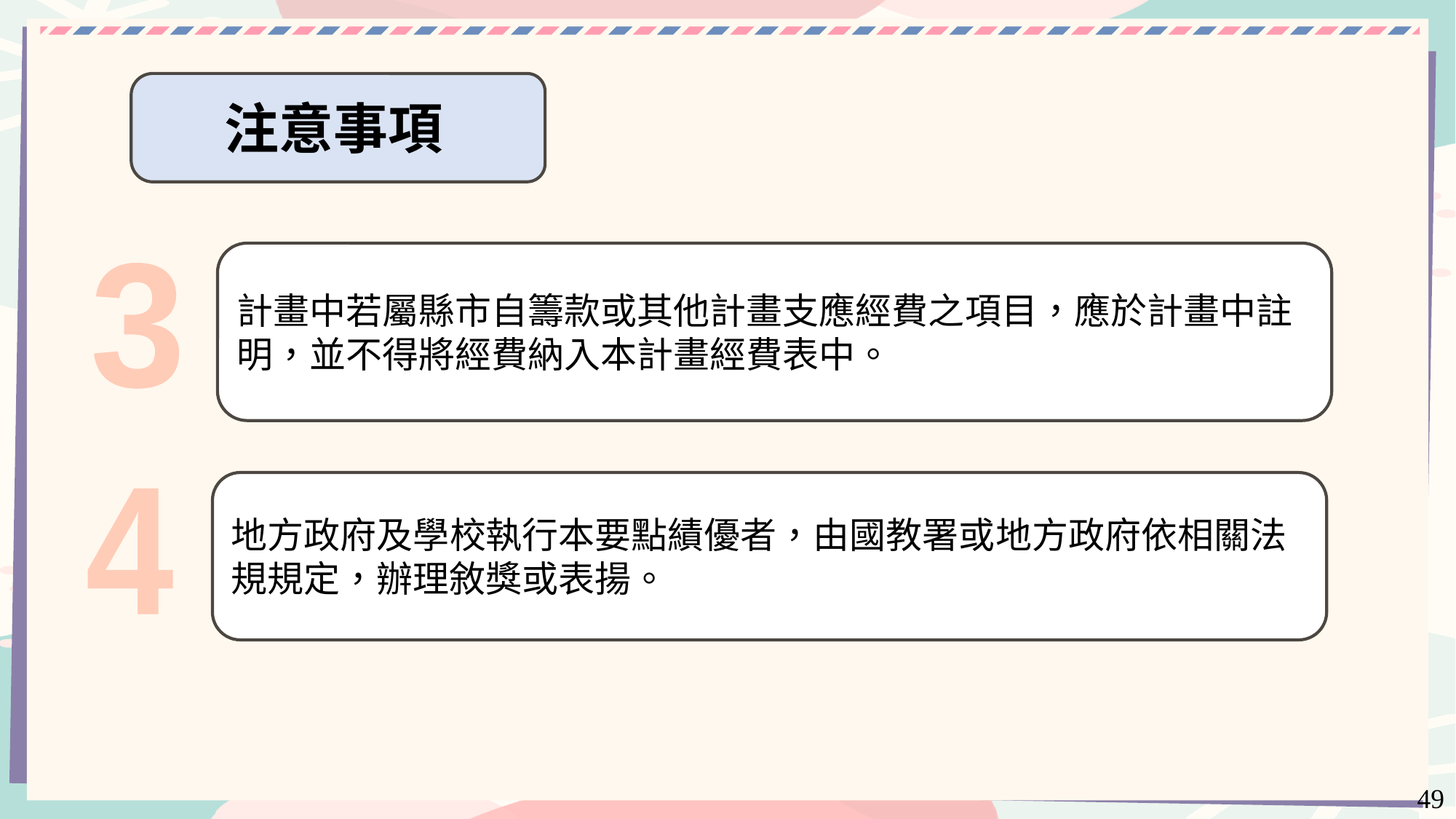

注意事項
計畫中若屬縣市自籌款或其他計畫支應經費之項目，應於計畫中註明，並不得將經費納入本計畫經費表中。
3
地方政府及學校執行本要點績優者，由國教署或地方政府依相關法規規定，辦理敘獎或表揚。
4
49